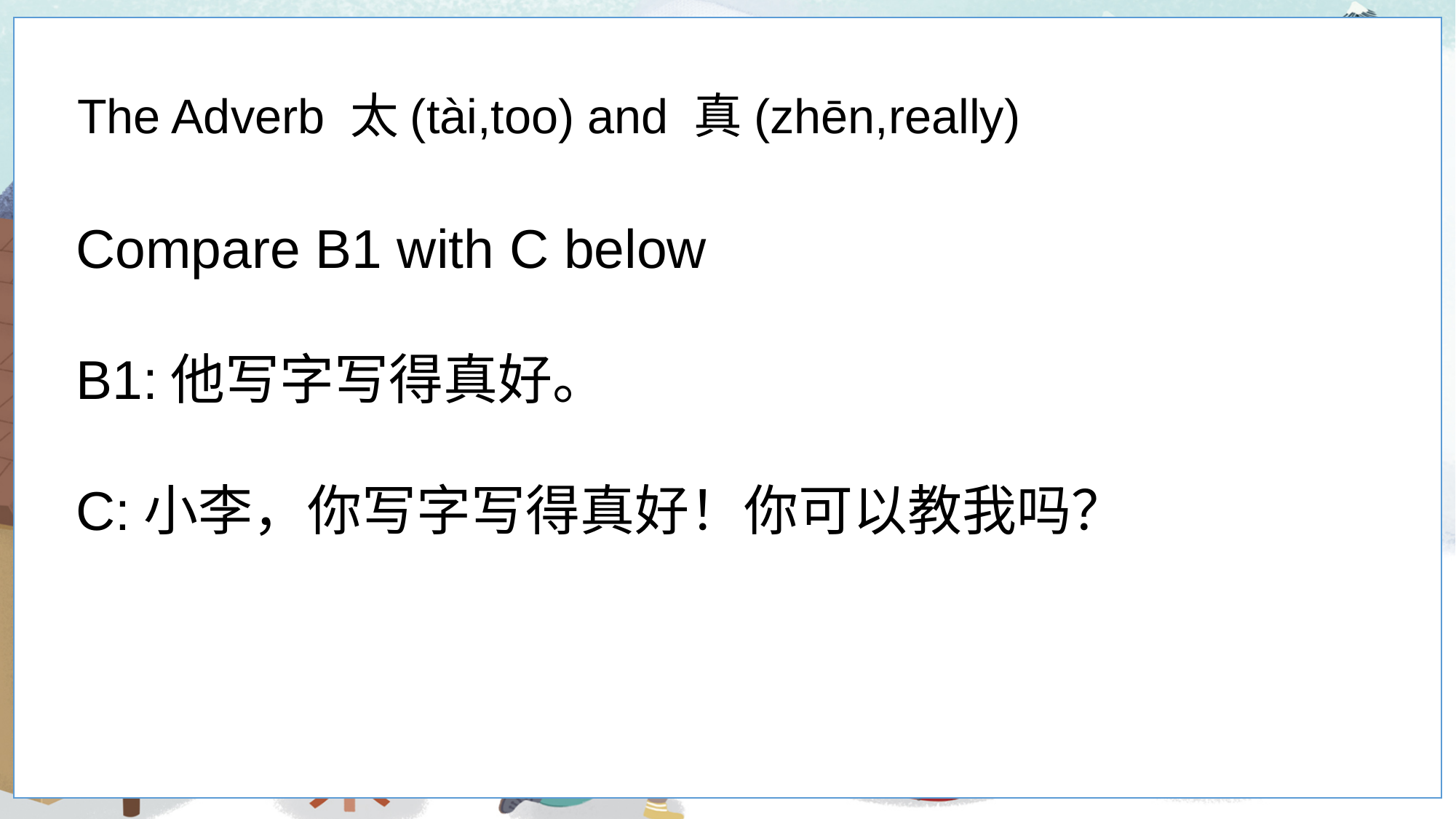

The Adverb 太(tài,too) and 真(zhēn,really)
Compare B1 with C below

B1:他写字写得真好。

C:小李，你写字写得真好！你可以教我吗？